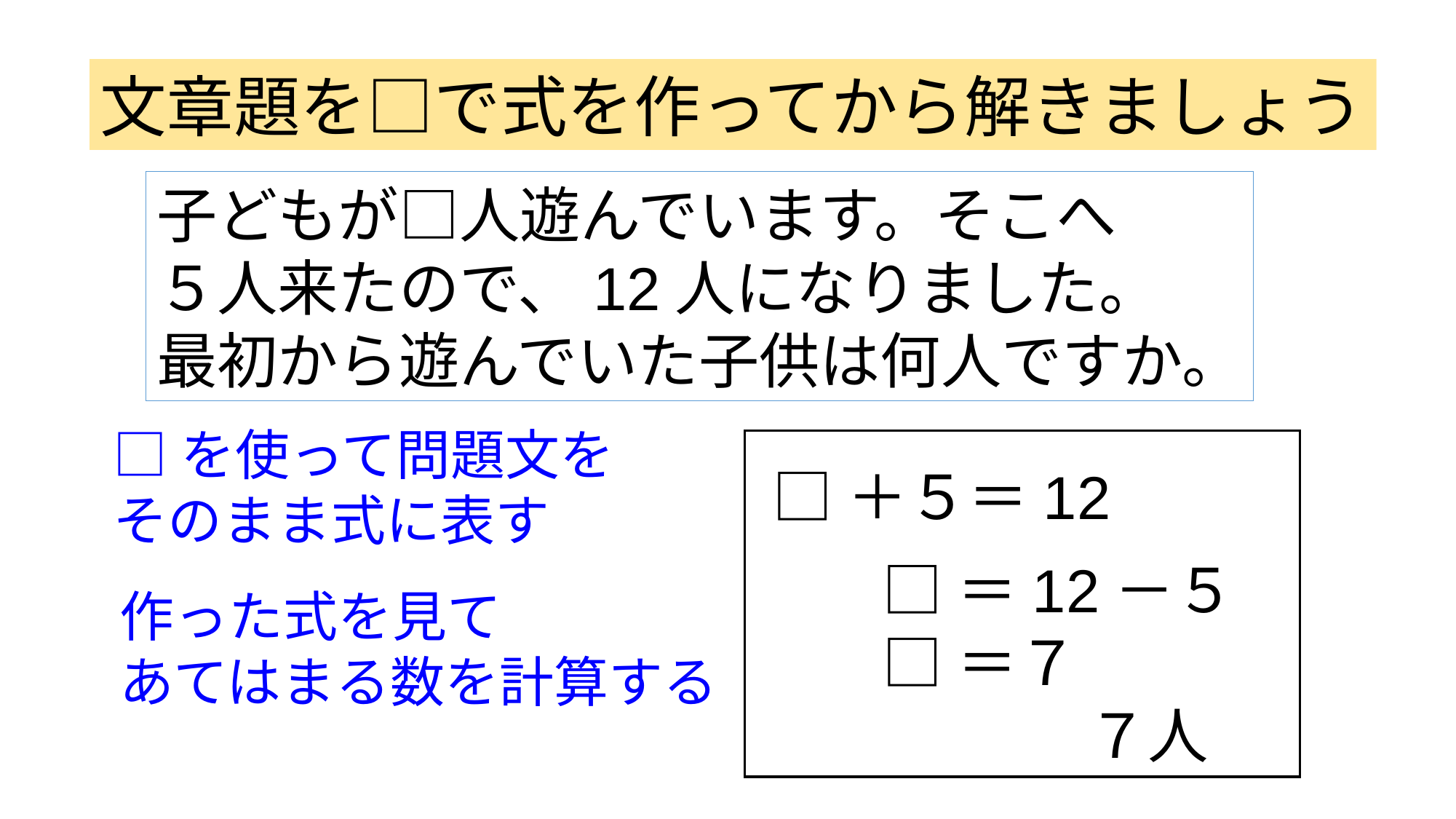

文章題を□で式を作ってから解きましょう
子どもが□人遊んでいます。そこへ
５人来たので、12人になりました。
最初から遊んでいた子供は何人ですか。
□を使って問題文を
そのまま式に表す

□＋５＝12
□＝12－５
□＝７
作った式を見て
あてはまる数を計算する
７人